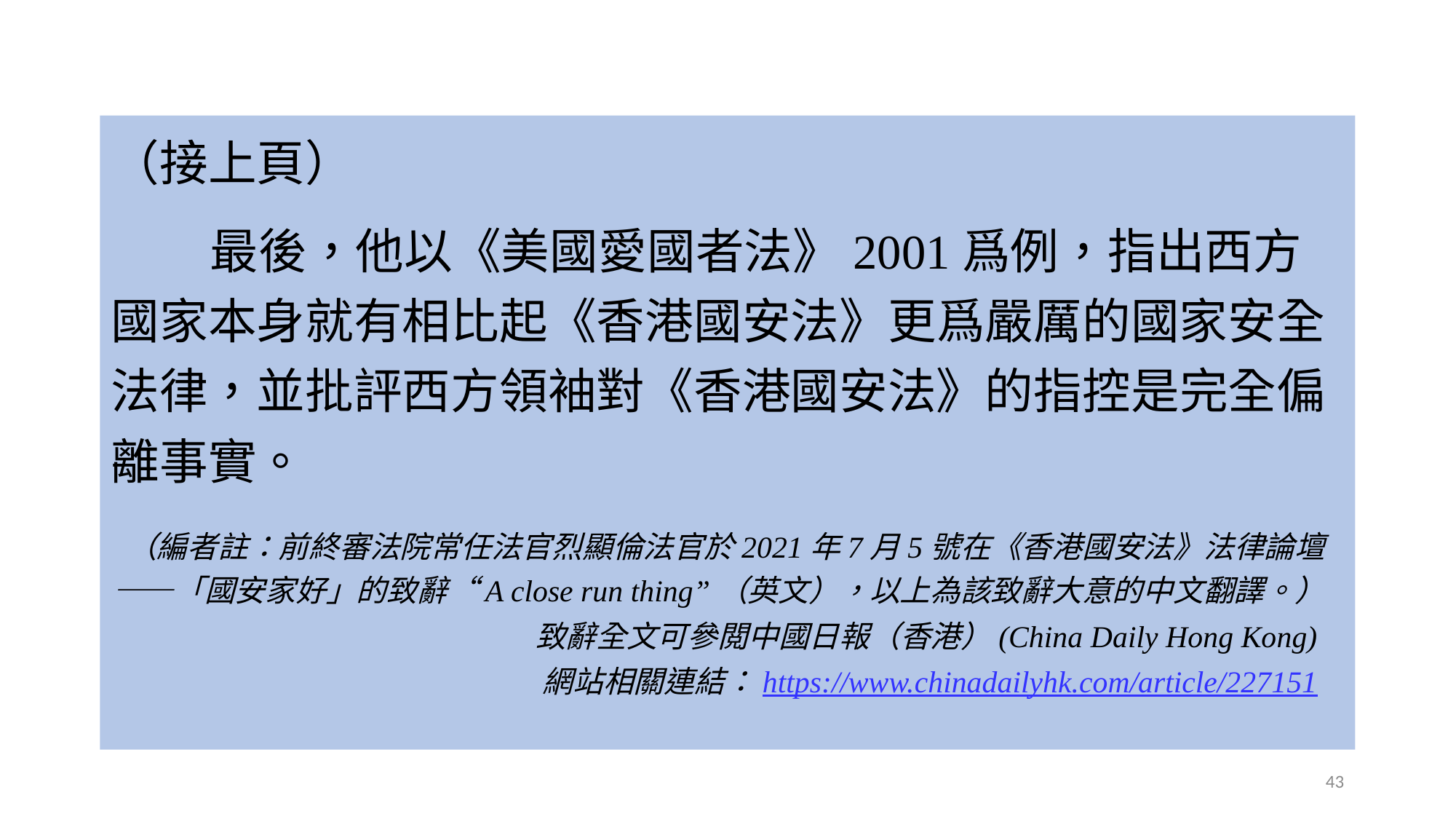

（接上頁）
        最後，他以《美國愛國者法》2001爲例，指出西方國家本身就有相比起《香港國安法》更爲嚴厲的國家安全法律，並批評西方領袖對《香港國安法》的指控是完全偏離事實。
（編者註：前終審法院常任法官烈顯倫法官於2021年7月5號在《香港國安法》法律論壇——「國安家好」的致辭“A close run thing”（英文），以上為該致辭大意的中文翻譯。）
致辭全文可參閲中國日報（香港）(China Daily Hong Kong)
網站相關連結：https://www.chinadailyhk.com/article/227151
43